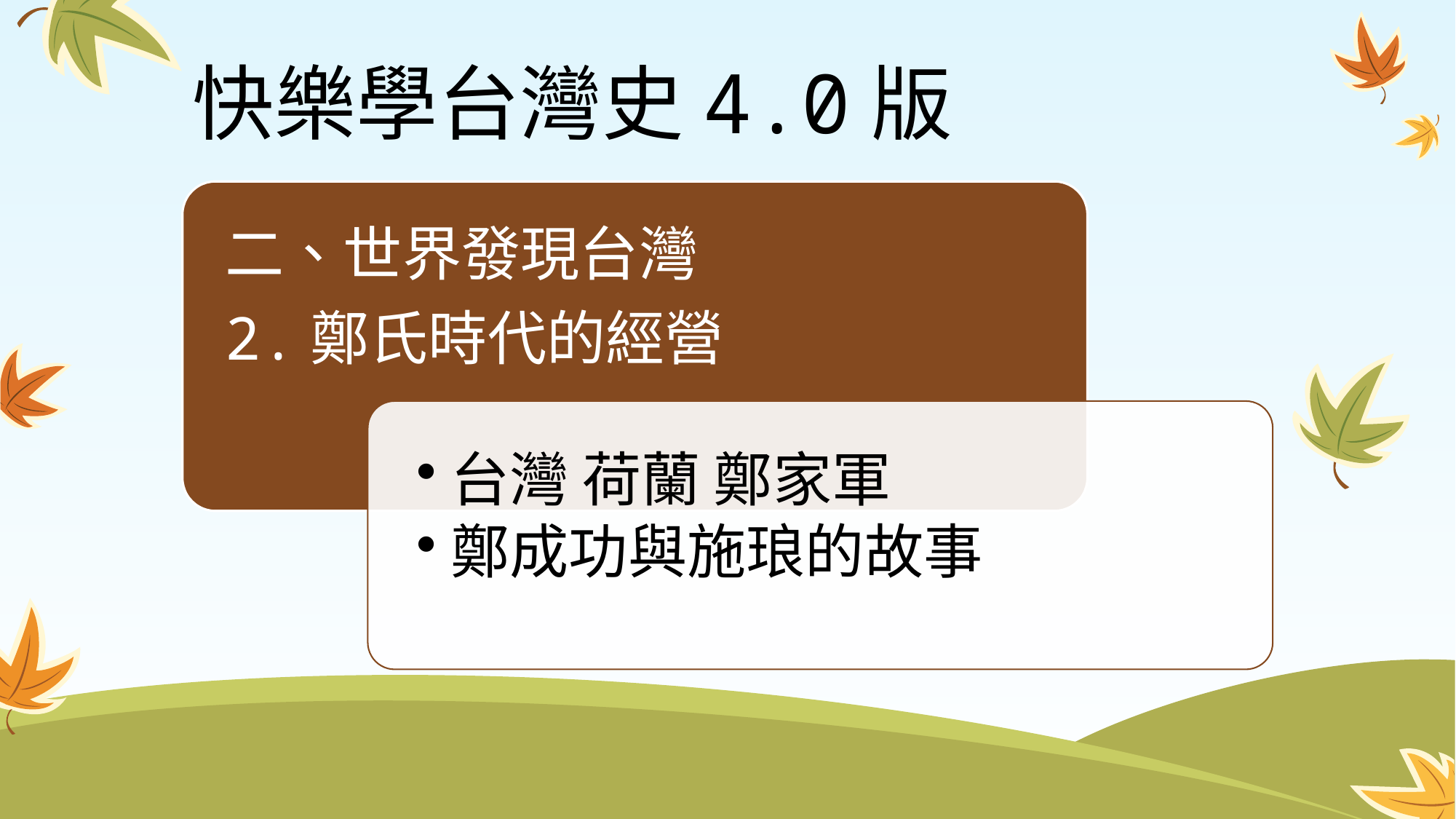

# 快樂學台灣史4.0版
二、世界發現台灣
2.鄭氏時代的經營
台灣 荷蘭 鄭家軍
鄭成功與施琅的故事